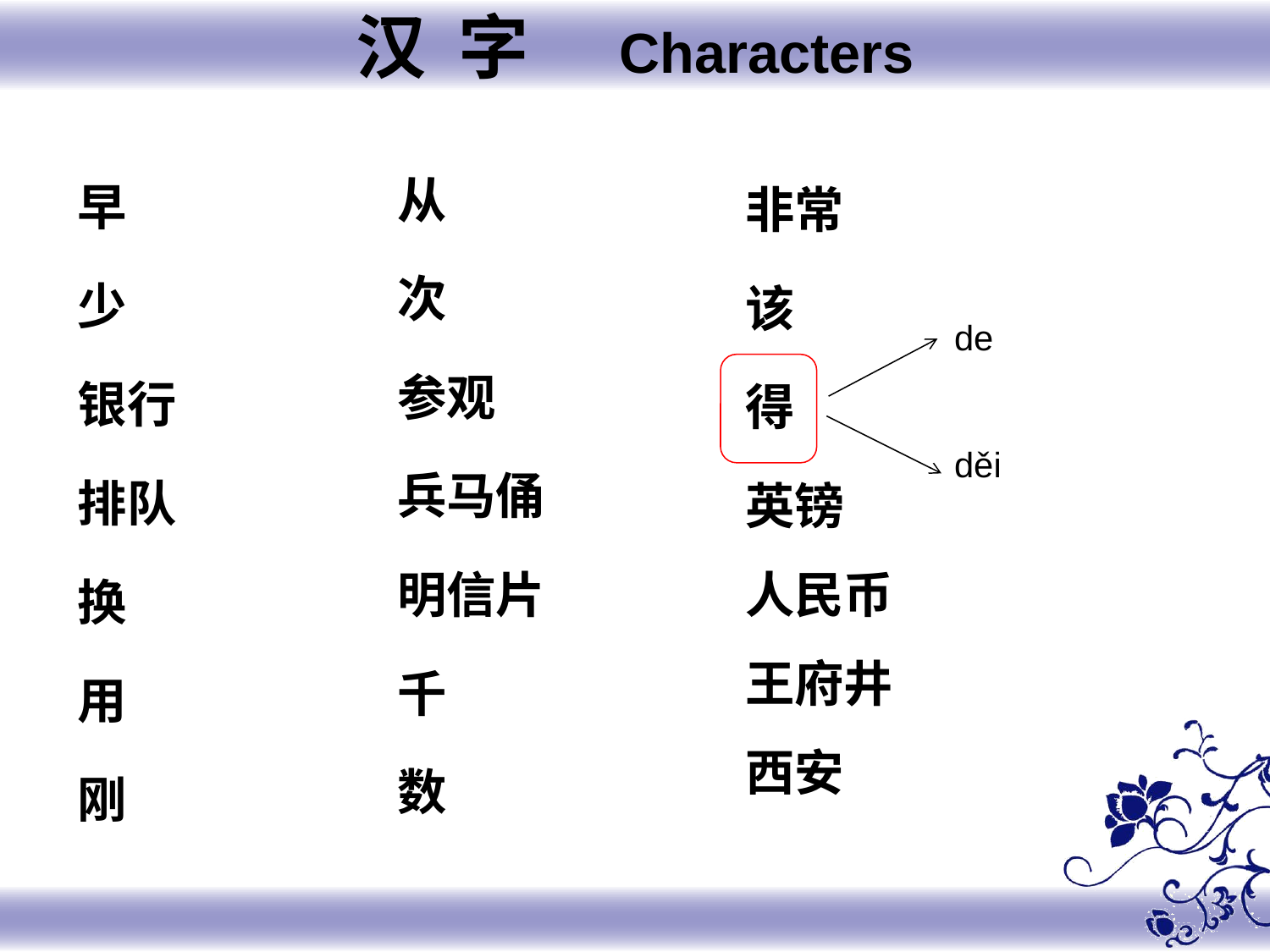

汉  字     Characters
从
次
参观
兵马俑
明信片
千
数

早
少
银行
排队
换
用
刚

非常
该
得
英镑
人民币
王府井
西安

de

děi